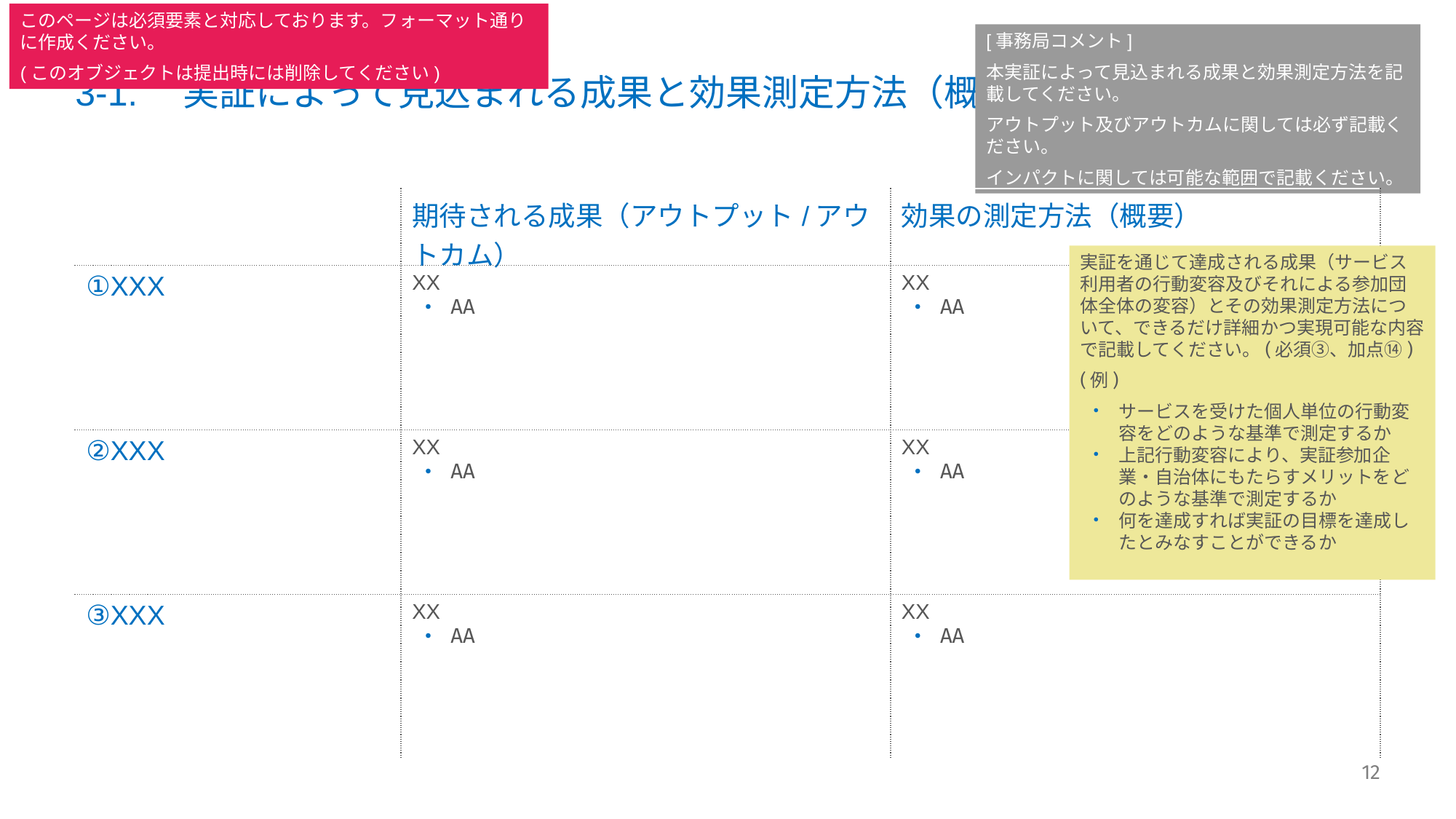

このページは必須要素と対応しております。フォーマット通りに作成ください。
(このオブジェクトは提出時には削除してください)
[事務局コメント]
本実証によって見込まれる成果と効果測定方法を記載してください。
アウトプット及びアウトカムに関しては必ず記載ください。
インパクトに関しては可能な範囲で記載ください。
# 3-1.　実証によって見込まれる成果と効果測定方法（概要）
|  | 期待される成果（アウトプット/アウトカム） | 効果の測定方法（概要） |
| --- | --- | --- |
| ①XXX | XX AA | XX AA |
| ②XXX | XX AA | XX AA |
| ③XXX | XX AA | XX AA |
実証を通じて達成される成果（サービス利用者の行動変容及びそれによる参加団体全体の変容）とその効果測定方法について、できるだけ詳細かつ実現可能な内容で記載してください。(必須③、加点⑭)
(例)
サービスを受けた個人単位の行動変容をどのような基準で測定するか
上記行動変容により、実証参加企業・自治体にもたらすメリットをどのような基準で測定するか
何を達成すれば実証の目標を達成したとみなすことができるか